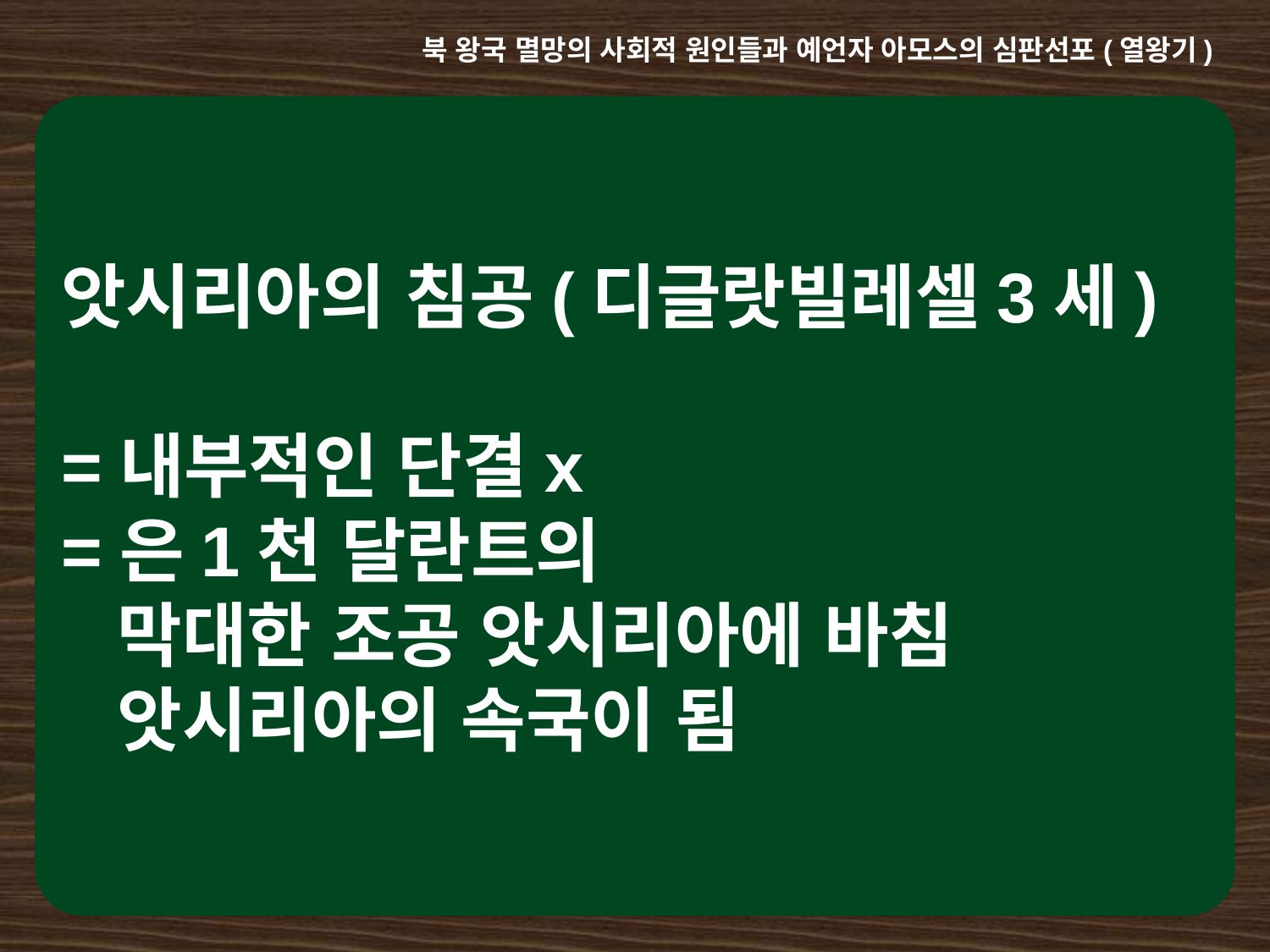

북 왕국 멸망의 사회적 원인들과 예언자 아모스의 심판선포(열왕기)
앗시리아의 침공(디글랏빌레셀3세)

=내부적인 단결x
=은1천 달란트의
  막대한 조공 앗시리아에 바침
  앗시리아의 속국이 됨